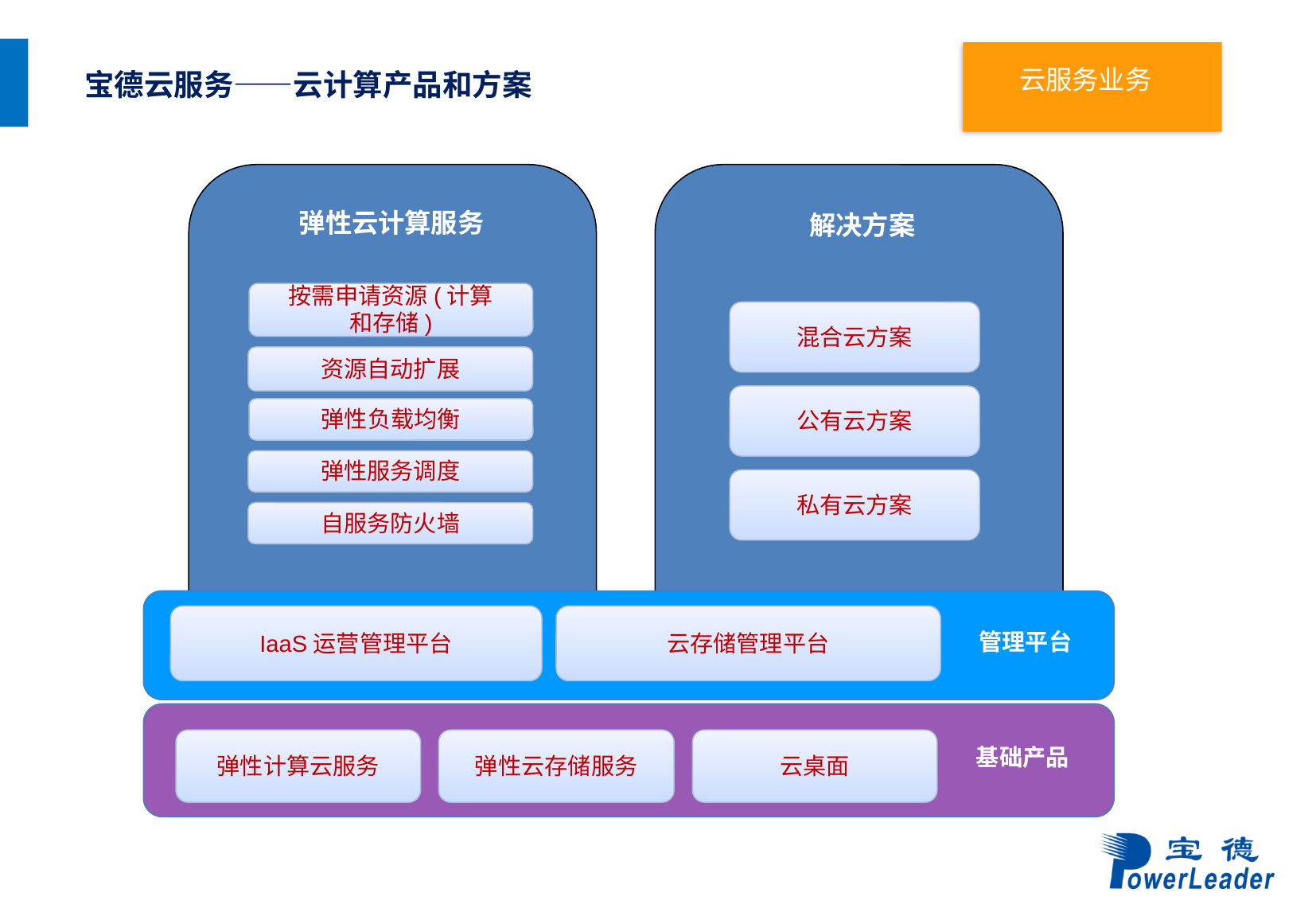

宝德云服务——云计算产品和方案
云服务业务

弹性云计算服务
解决方案
按需申请资源(计算
和存储)
混合云方案
资源自动扩展
公有云方案
弹性负载均衡
弹性服务调度
私有云方案
自服务防火墙

IaaS运营管理平台
云存储管理平台
管理平台
用户自服务门户

弹性计算云服务
弹性云存储服务
云桌面
基础产品